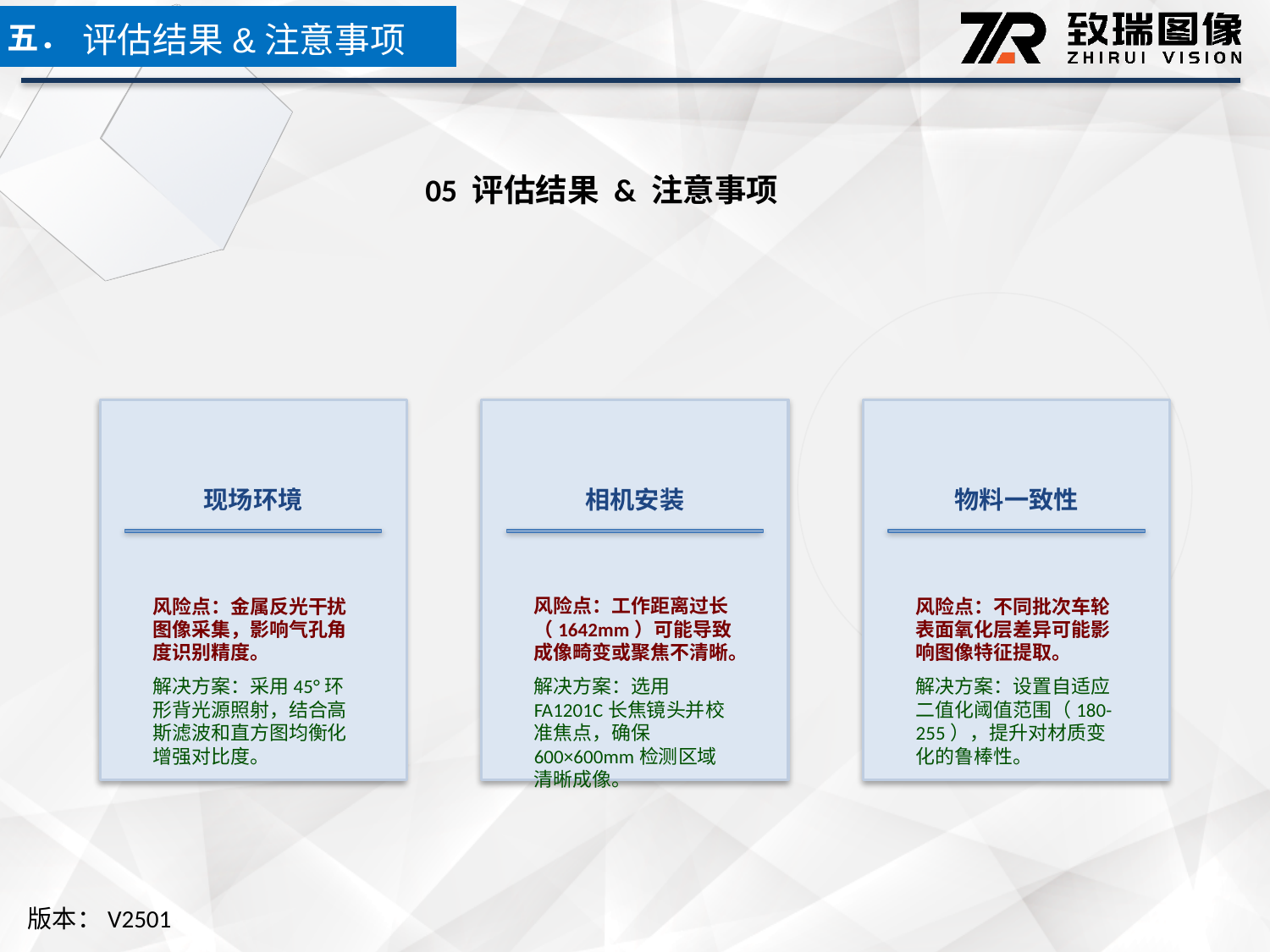

五．
评估结果&注意事项

05 评估结果 & 注意事项

现场环境

相机安装

物料一致性

风险点：金属反光干扰图像采集，影响气孔角度识别精度。
解决方案：采用45°环形背光源照射，结合高斯滤波和直方图均衡化增强对比度。

风险点：工作距离过长（1642mm）可能导致成像畸变或聚焦不清晰。
解决方案：选用FA1201C长焦镜头并校准焦点，确保600×600mm检测区域清晰成像。

风险点：不同批次车轮表面氧化层差异可能影响图像特征提取。
解决方案：设置自适应二值化阈值范围（180-255），提升对材质变化的鲁棒性。